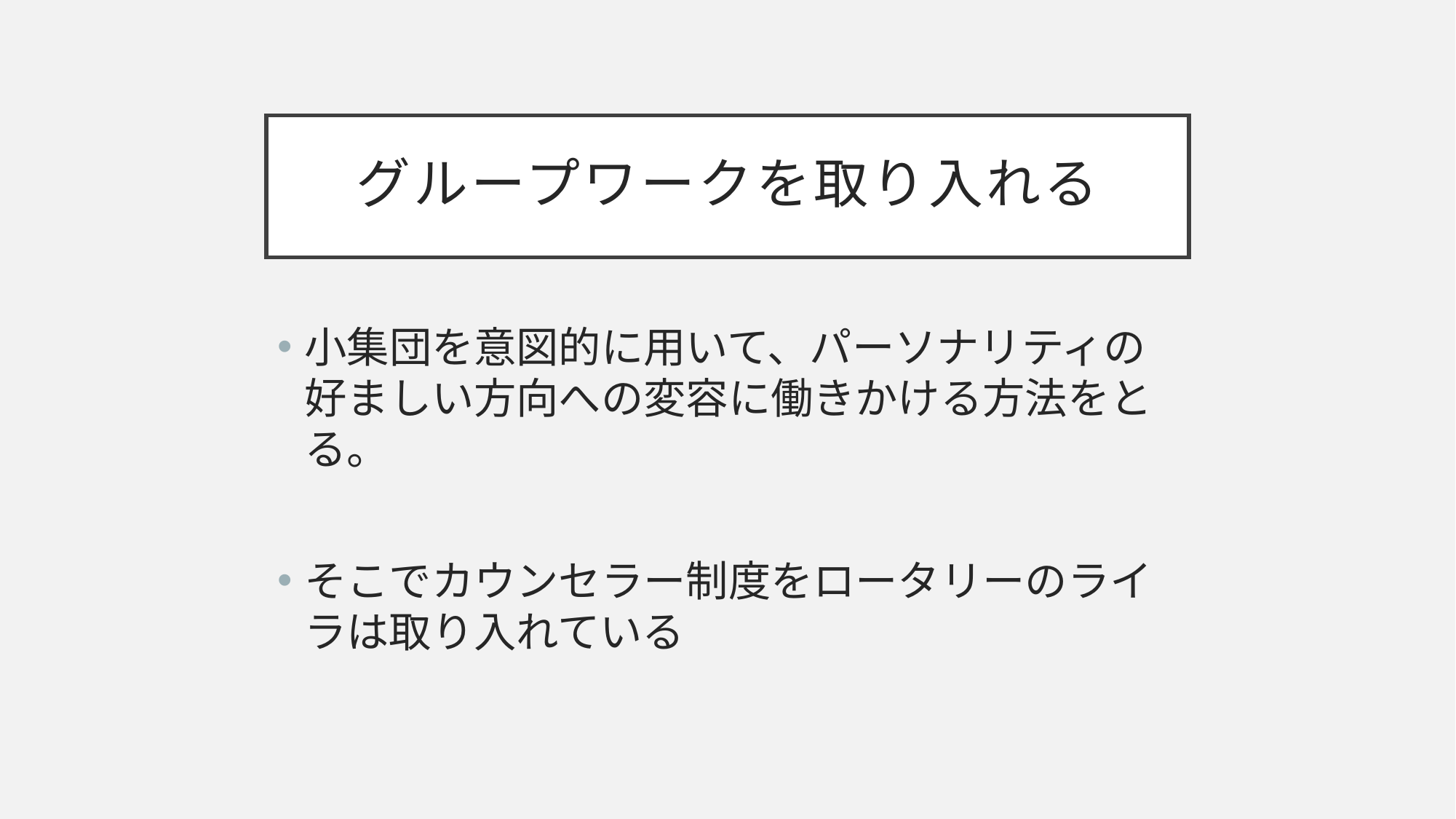

# グループワークを取り入れる
小集団を意図的に用いて、パーソナリティの好ましい方向への変容に働きかける方法をとる。

そこでカウンセラー制度をロータリーのライラは取り入れている